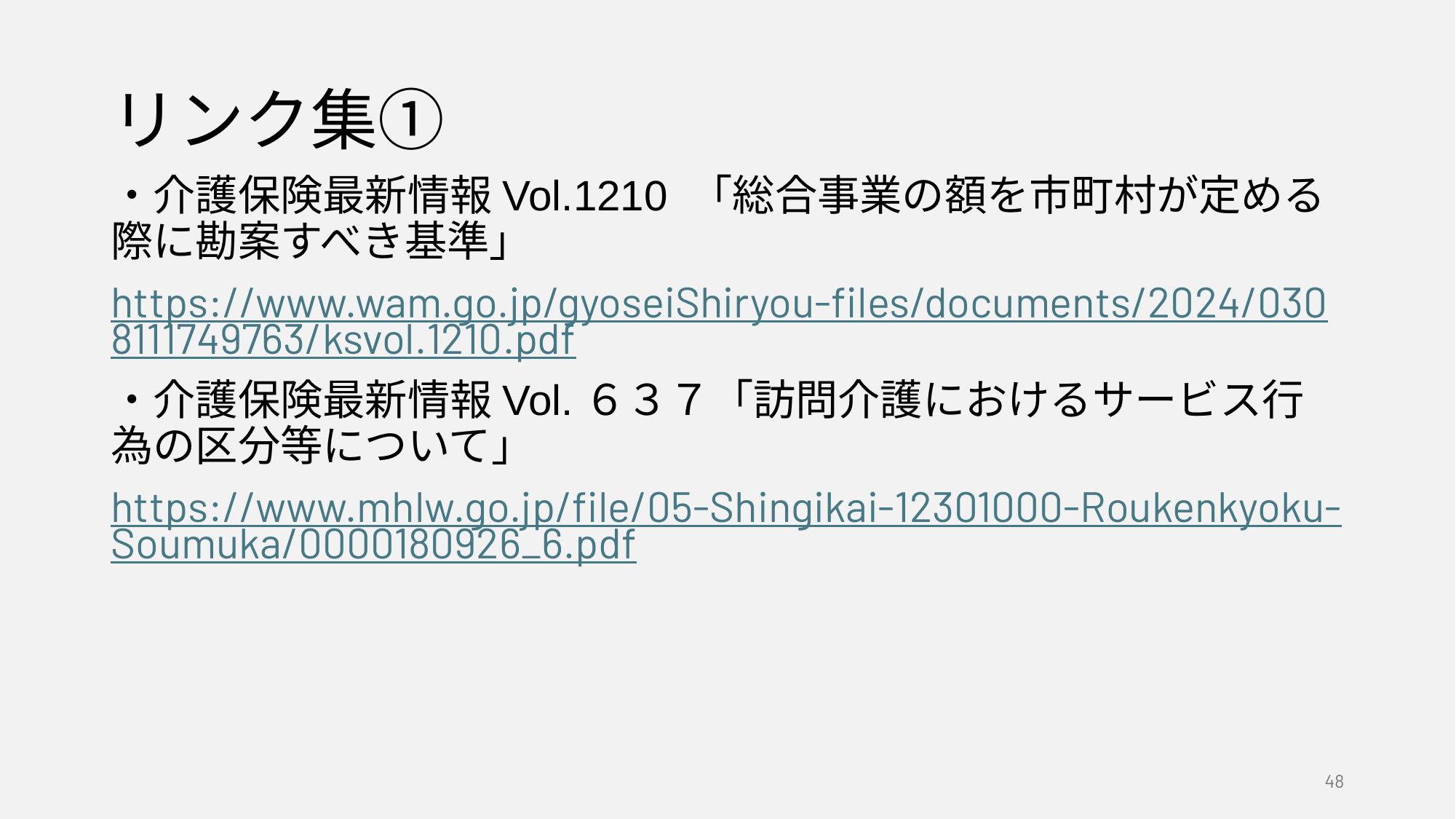

# リンク集①
・介護保険最新情報Vol.1210 「総合事業の額を市町村が定める際に勘案すべき基準」
https://www.wam.go.jp/gyoseiShiryou-files/documents/2024/0308111749763/ksvol.1210.pdf
・介護保険最新情報Vol.６３７「訪問介護におけるサービス行為の区分等について」
https://www.mhlw.go.jp/file/05-Shingikai-12301000-Roukenkyoku-Soumuka/0000180926_6.pdf

48